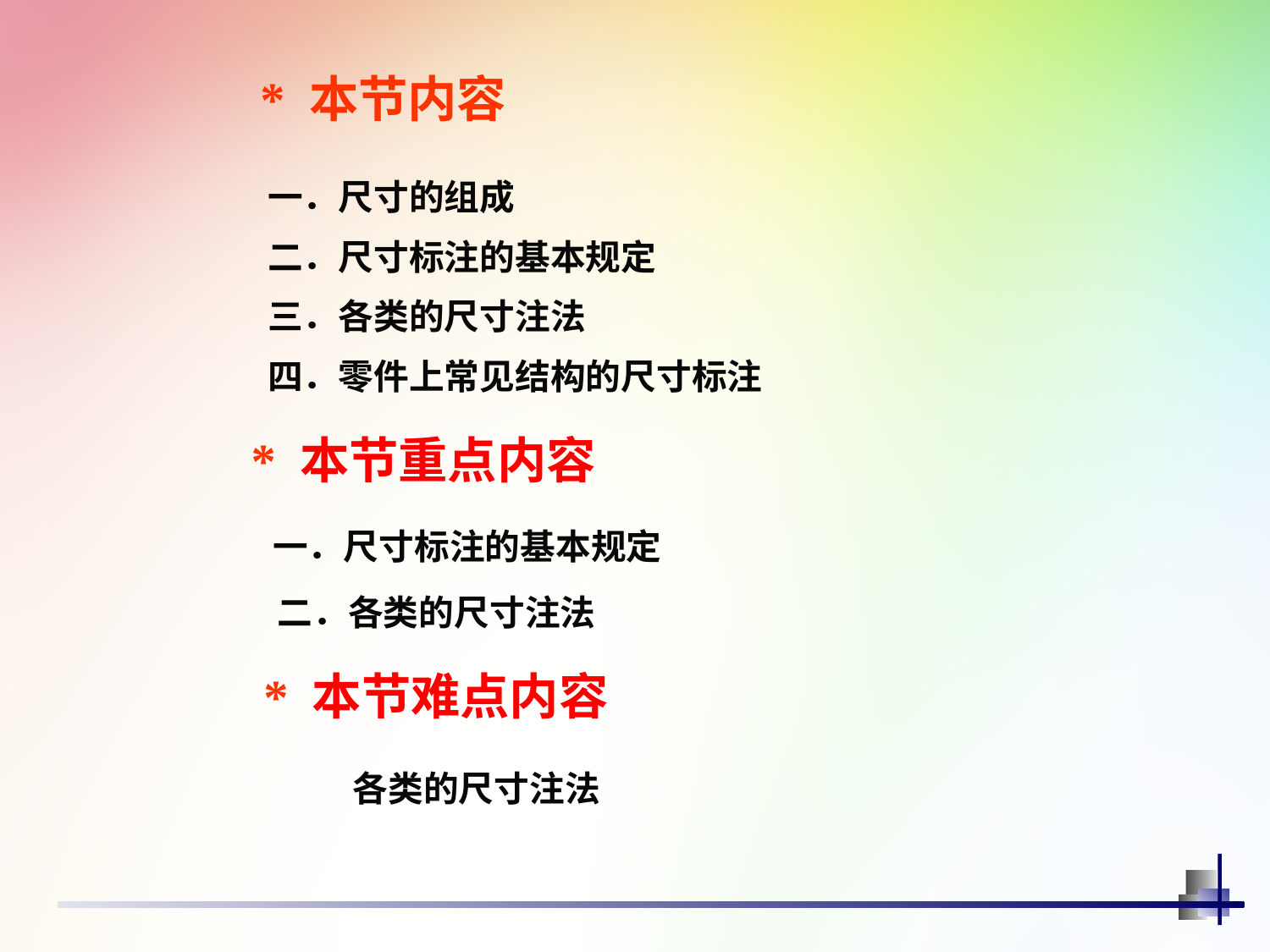

* 本节内容
一．尺寸的组成
二．尺寸标注的基本规定
三．各类的尺寸注法
四．零件上常见结构的尺寸标注
* 本节重点内容
一．尺寸标注的基本规定
二．各类的尺寸注法
* 本节难点内容
   各类的尺寸注法

2